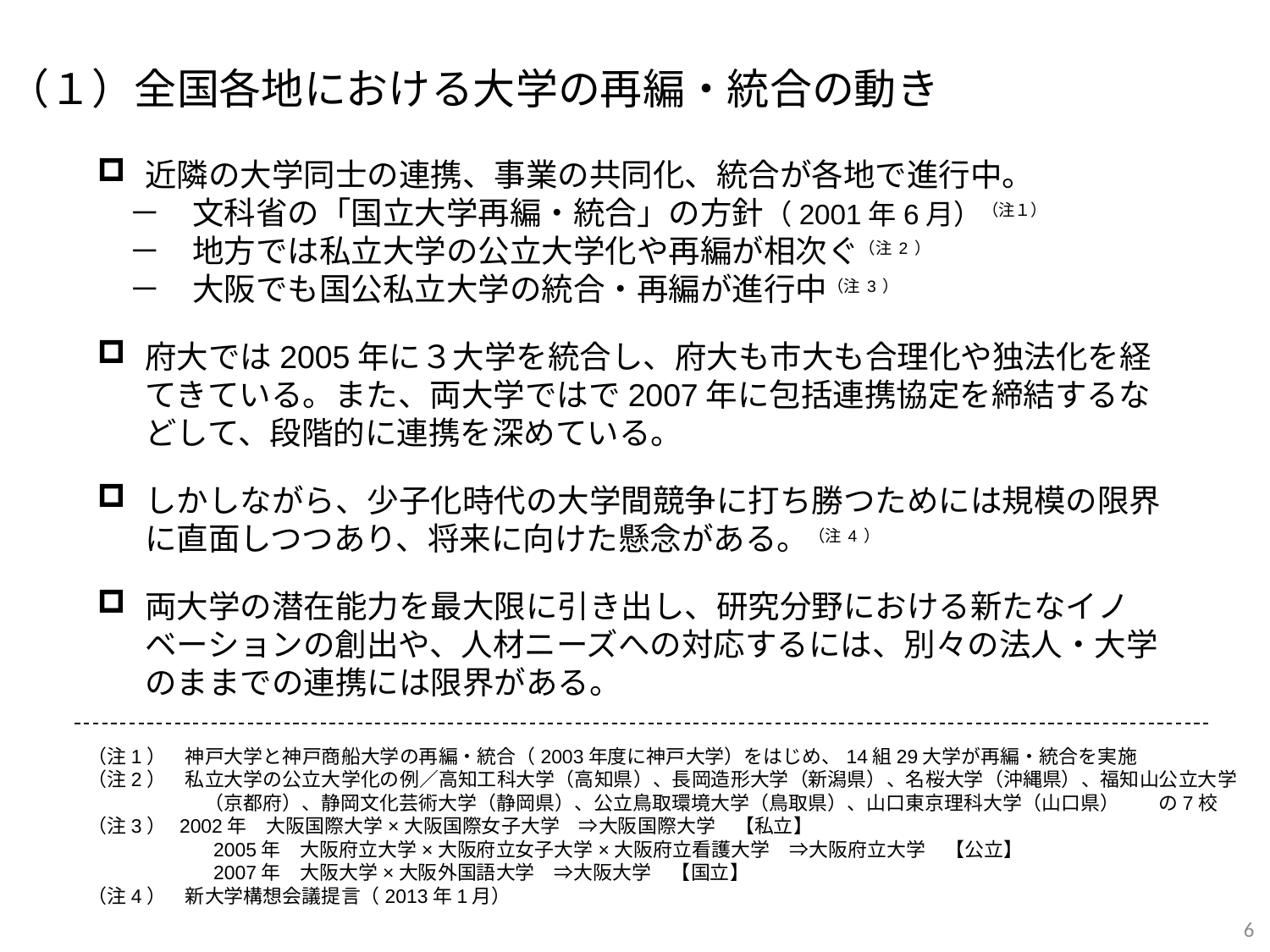

（１）全国各地における大学の再編・統合の動き
近隣の大学同士の連携、事業の共同化、統合が各地で進行中。
　－　文科省の「国立大学再編・統合」の方針（2001年6月）（注１）
　－　地方では私立大学の公立大学化や再編が相次ぐ（注2）
　－　大阪でも国公私立大学の統合・再編が進行中（注3）

府大では2005年に３大学を統合し、府大も市大も合理化や独法化を経てきている。また、両大学ではで2007年に包括連携協定を締結するなどして、段階的に連携を深めている。

しかしながら、少子化時代の大学間競争に打ち勝つためには規模の限界に直面しつつあり、将来に向けた懸念がある。（注4）

両大学の潜在能力を最大限に引き出し、研究分野における新たなイノベーションの創出や、人材ニーズへの対応するには、別々の法人・大学のままでの連携には限界がある。
（注1）　神戸大学と神戸商船大学の再編・統合（2003年度に神戸大学）をはじめ、14組29大学が再編・統合を実施
（注2）　私立大学の公立大学化の例／高知工科大学（高知県）、長岡造形大学（新潟県）、名桜大学（沖縄県）、福知山公立大学
　　　　　　（京都府）、静岡文化芸術大学（静岡県）、公立鳥取環境大学（鳥取県）、山口東京理科大学（山口県）　　の7校
（注3）  2002年　大阪国際大学×大阪国際女子大学　⇒大阪国際大学　【私立】
　　　　 　　2005年　大阪府立大学×大阪府立女子大学×大阪府立看護大学　⇒大阪府立大学　【公立】
　　　　　　 2007年　大阪大学×大阪外国語大学　⇒大阪大学　【国立】
（注4）　新大学構想会議提言（2013年1月）
6